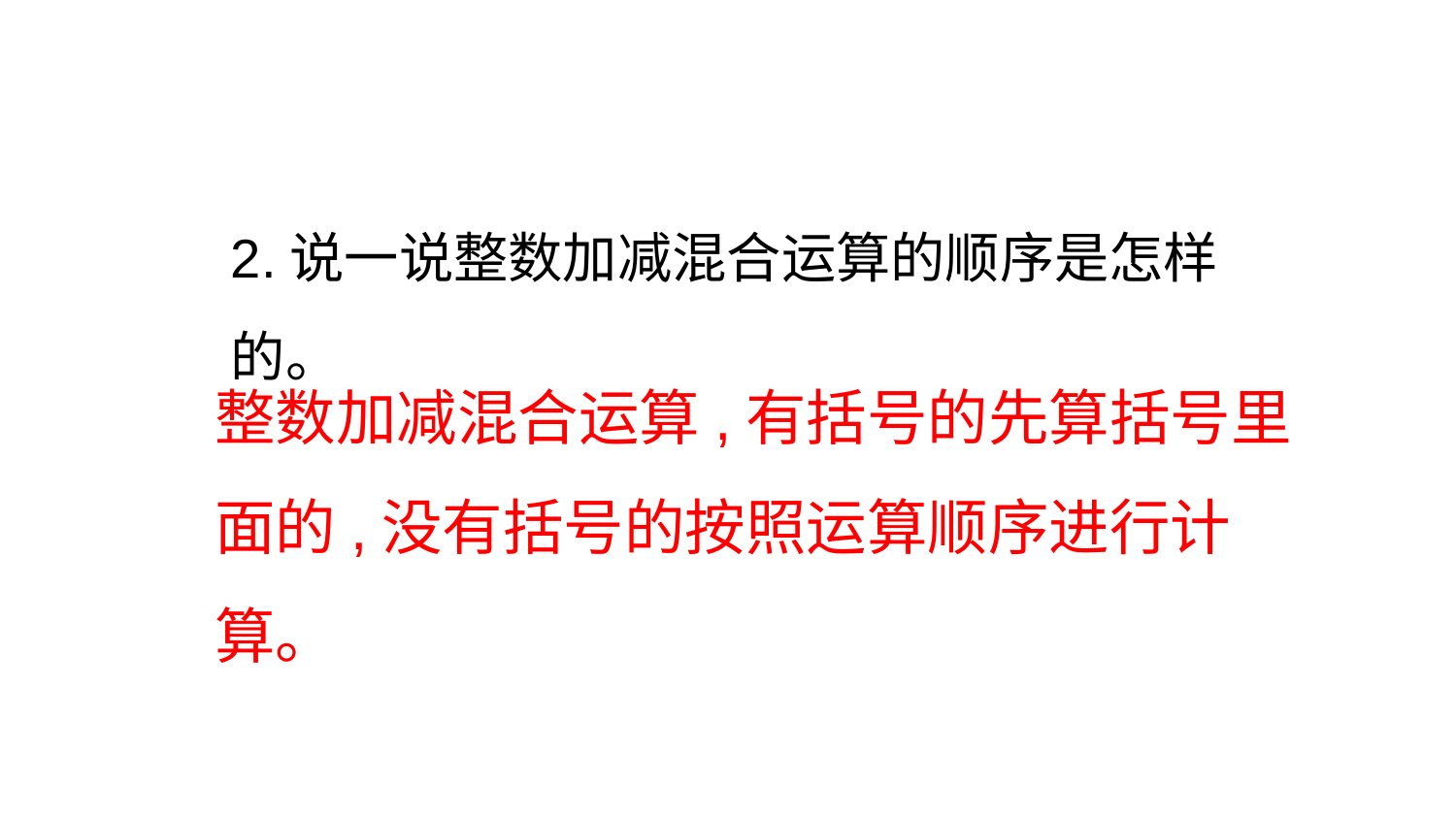

2.说一说整数加减混合运算的顺序是怎样的。
整数加减混合运算,有括号的先算括号里面的,没有括号的按照运算顺序进行计算。